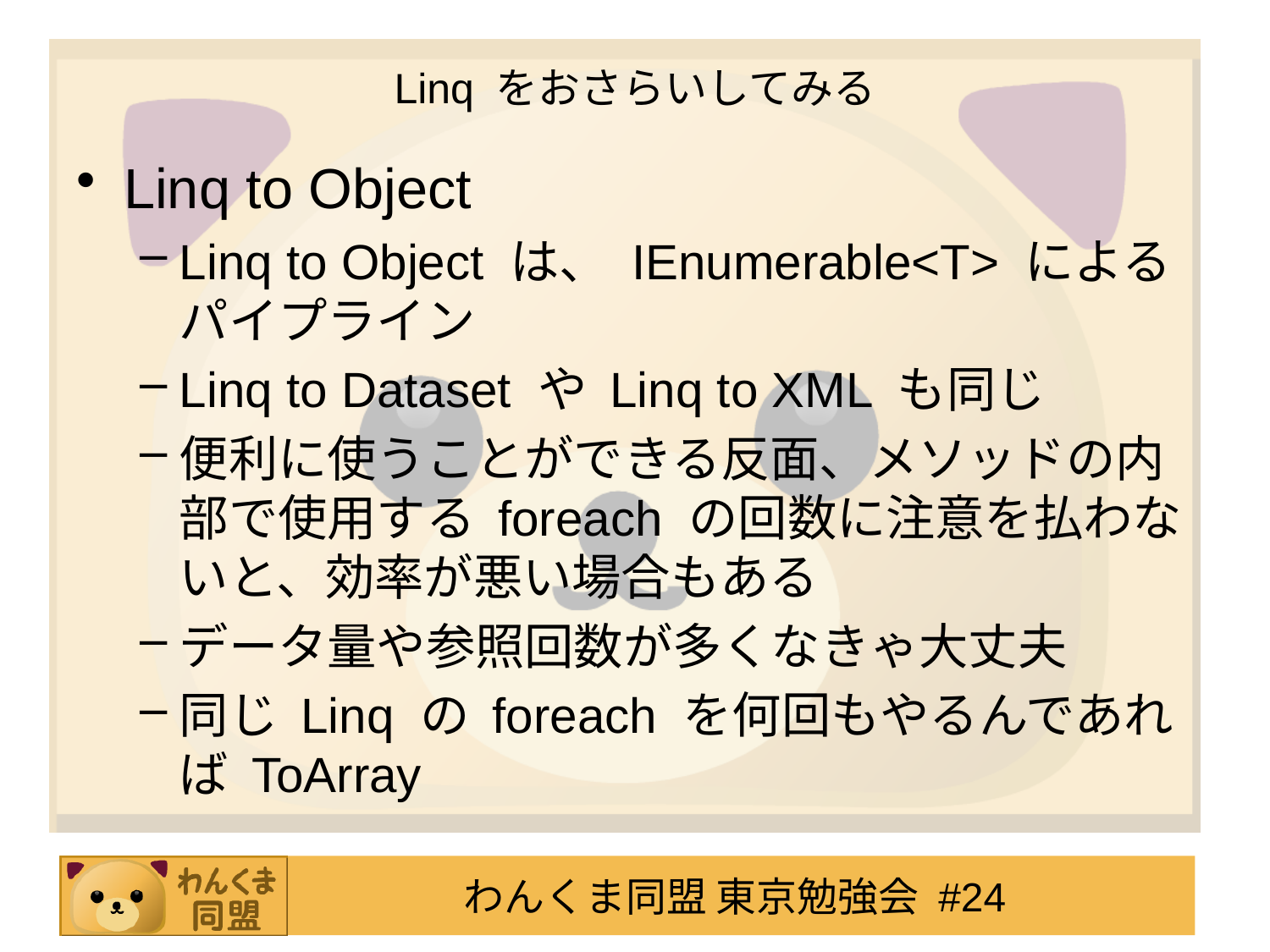

# Linq をおさらいしてみる
Linq to Object
Linq to Object は、 IEnumerable<T> によるパイプライン
Linq to Dataset や Linq to XML も同じ
便利に使うことができる反面、メソッドの内部で使用する foreach の回数に注意を払わないと、効率が悪い場合もある
データ量や参照回数が多くなきゃ大丈夫
同じ Linq の foreach を何回もやるんであれば ToArray